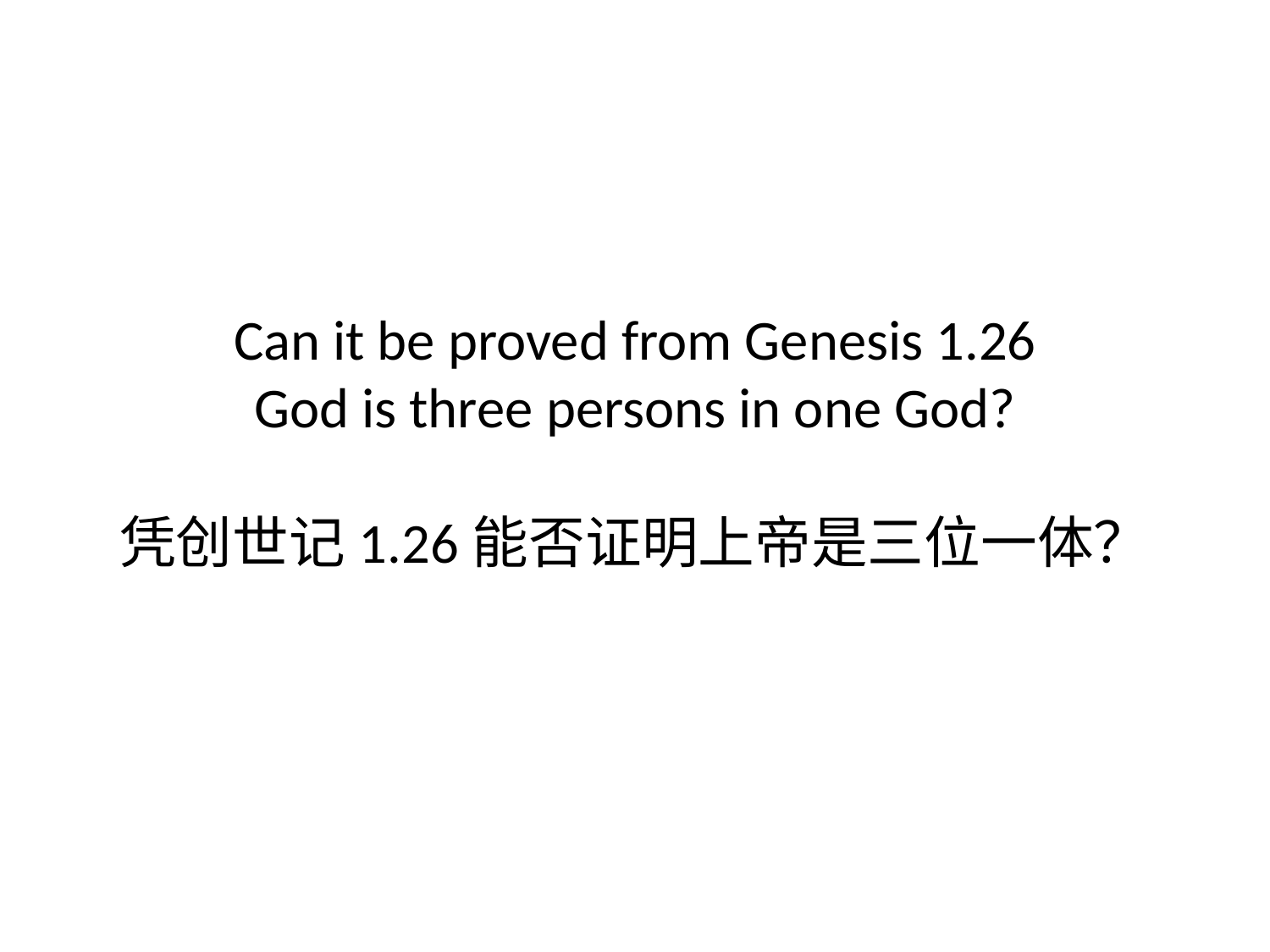

# Can it be proved from Genesis 1.26 God is three persons in one God? 凭创世记1.26能否证明上帝是三位一体？